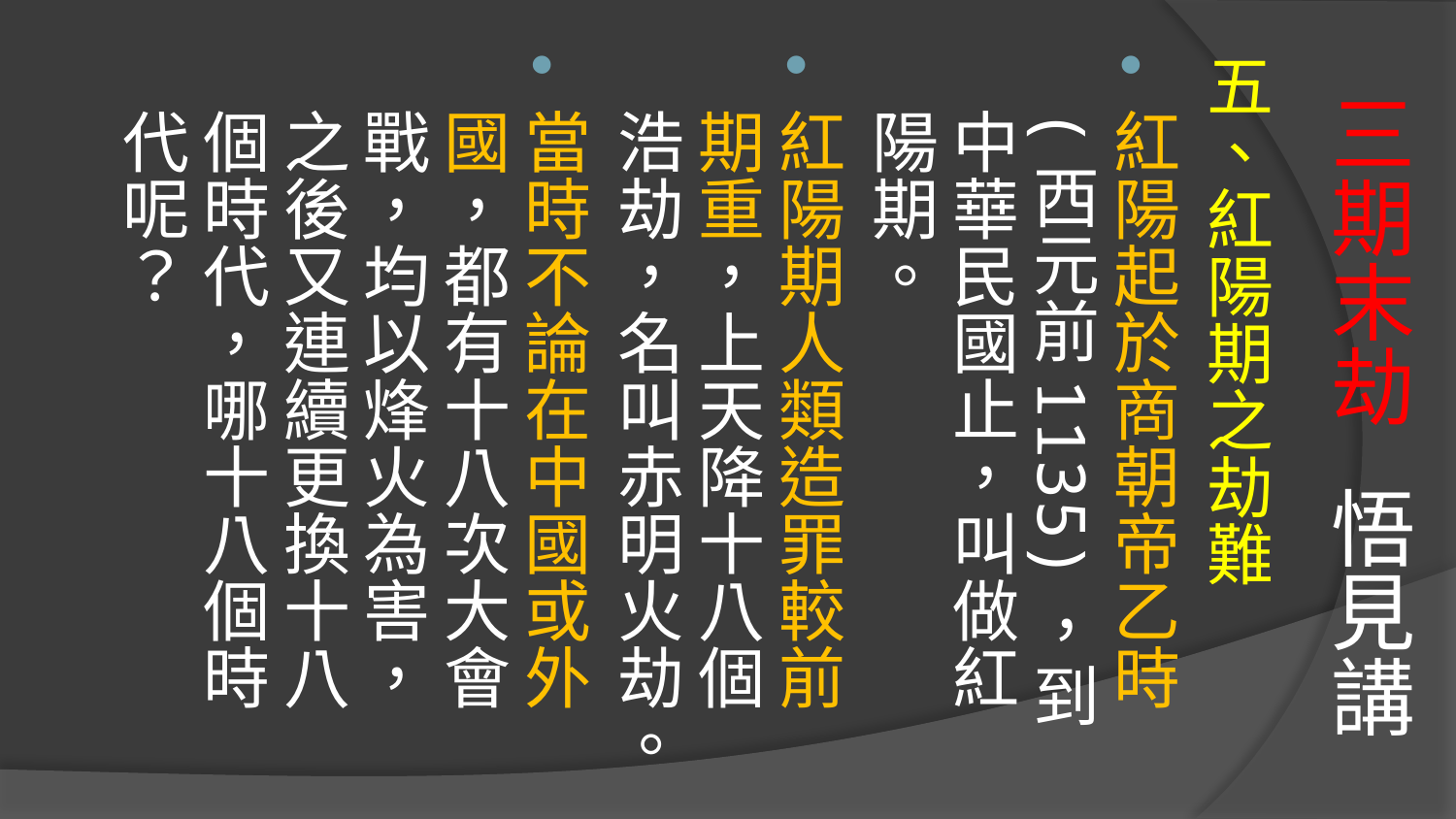

五、紅陽期之劫難
紅陽起於商朝帝乙時(西元前1135)，到中華民國止，叫做紅陽期。
紅陽期人類造罪較前期重，上天降十八個浩劫，名叫赤明火劫。
當時不論在中國或外國，都有十八次大會戰，均以烽火為害，之後又連續更換十八個時代，哪十八個時代呢？

# 三期末劫   悟見講